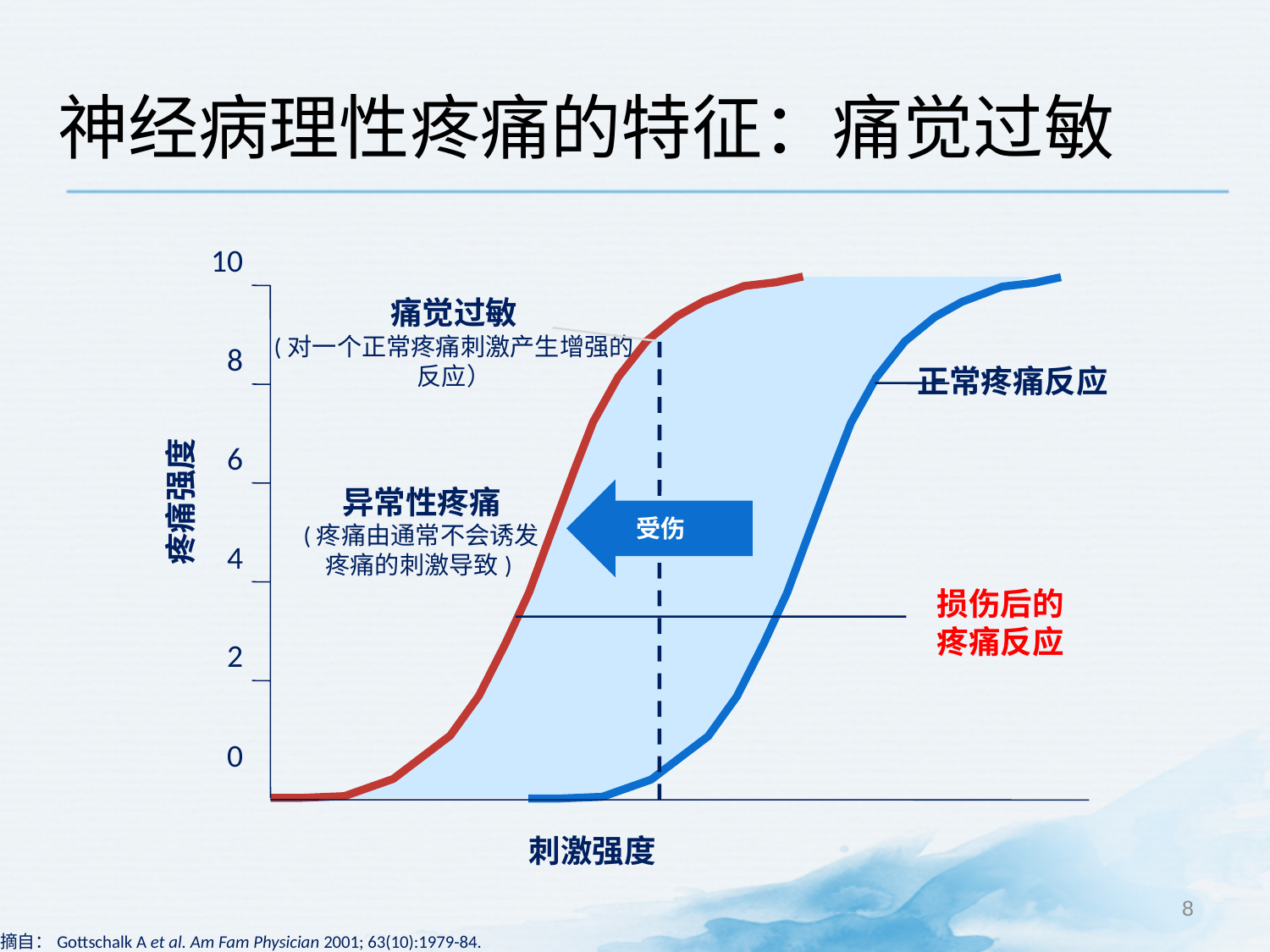

神经病理性疼痛的特征：痛觉过敏
10

8

6

4

2

0

痛觉过敏
(对一个正常疼痛刺激产生增强的反应）

正常疼痛反应

疼痛强度
异常性疼痛
(疼痛由通常不会诱发疼痛的刺激导致)

受伤
损伤后的疼痛反应

刺激强度
8
摘自：Gottschalk A et al. Am Fam Physician 2001; 63(10):1979-84.